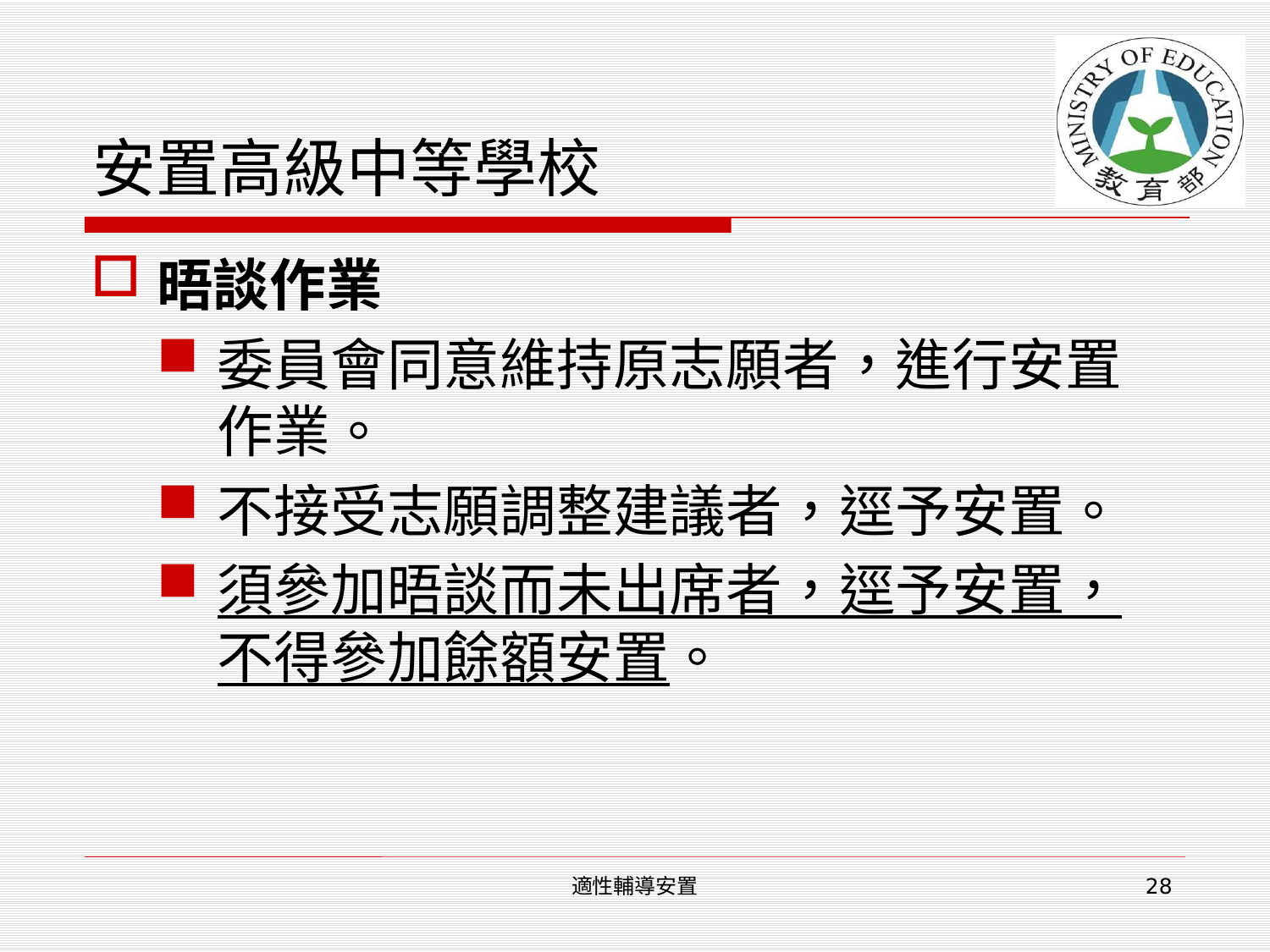

# 安置高級中等學校
晤談作業
委員會同意維持原志願者，進行安置作業。
不接受志願調整建議者，逕予安置。
須參加晤談而未出席者，逕予安置，不得參加餘額安置。
適性輔導安置
28